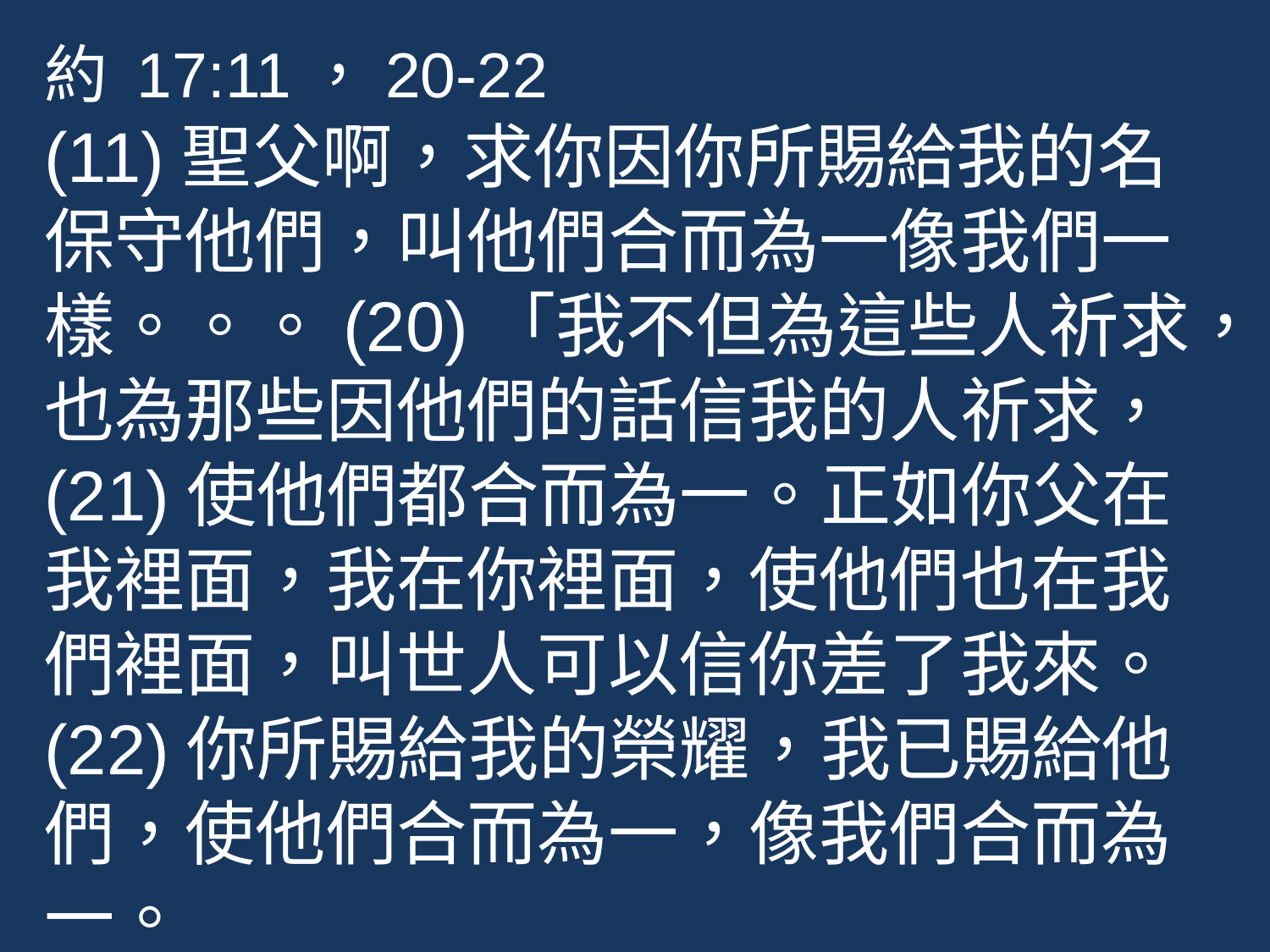

約 17:11，20-22
(11)聖父啊，求你因你所賜給我的名保守他們，叫他們合而為一像我們一樣。。。(20)「我不但為這些人祈求，也為那些因他們的話信我的人祈求，  (21)使他們都合而為一。正如你父在我裡面，我在你裡面，使他們也在我們裡面，叫世人可以信你差了我來。  (22)你所賜給我的榮耀，我已賜給他們，使他們合而為一，像我們合而為一。